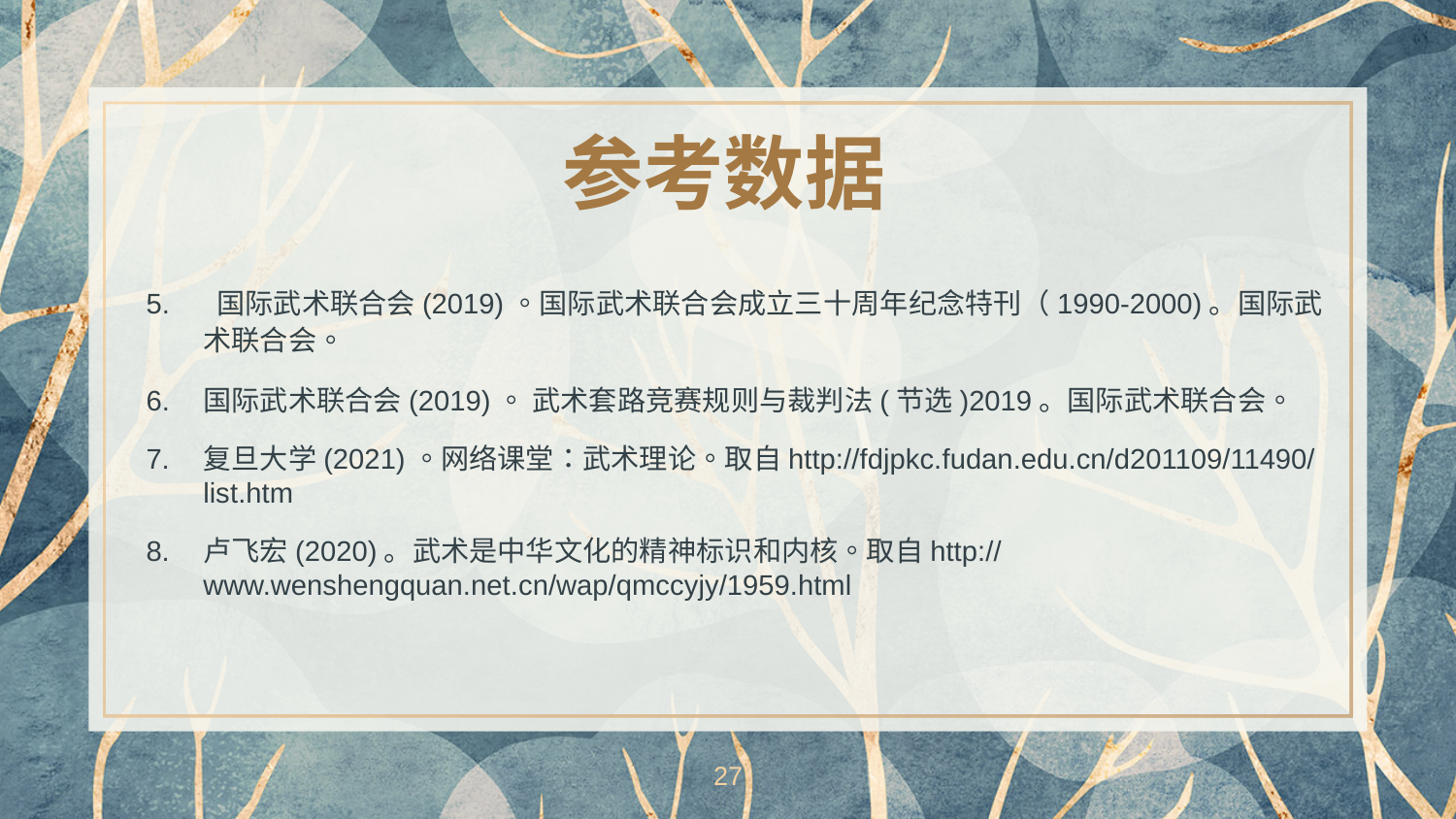

参考数据
5.     国际武术联合会(2019)。国际武术联合会成立三十周年纪念特刊（1990-2000)。国际武术联合会。
6.	国际武术联合会(2019)。 武术套路竞赛规则与裁判法(节选)2019。国际武术联合会。
复旦大学(2021)。网络课堂：武术理论。取自http://fdjpkc.fudan.edu.cn/d201109/11490/list.htm
卢飞宏(2020)。武术是中华文化的精神标识和内核。取自http://www.wenshengquan.net.cn/wap/qmccyjy/1959.html

27